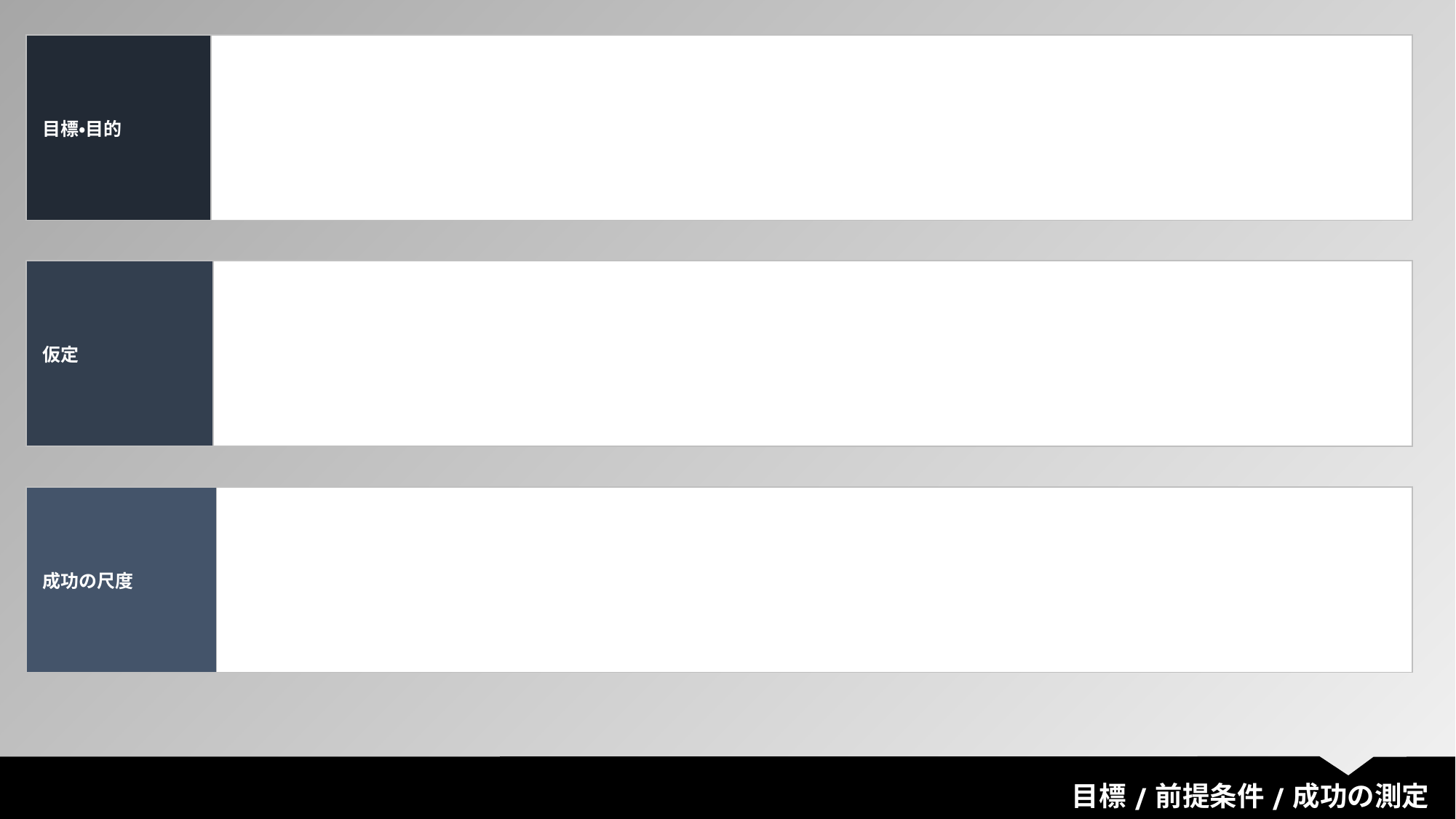

| 目標・目的 |  |
| --- | --- |
| 仮定 |  |
| --- | --- |
| 成功の尺度 |  |
| --- | --- |

目標/前提条件/成功の測定